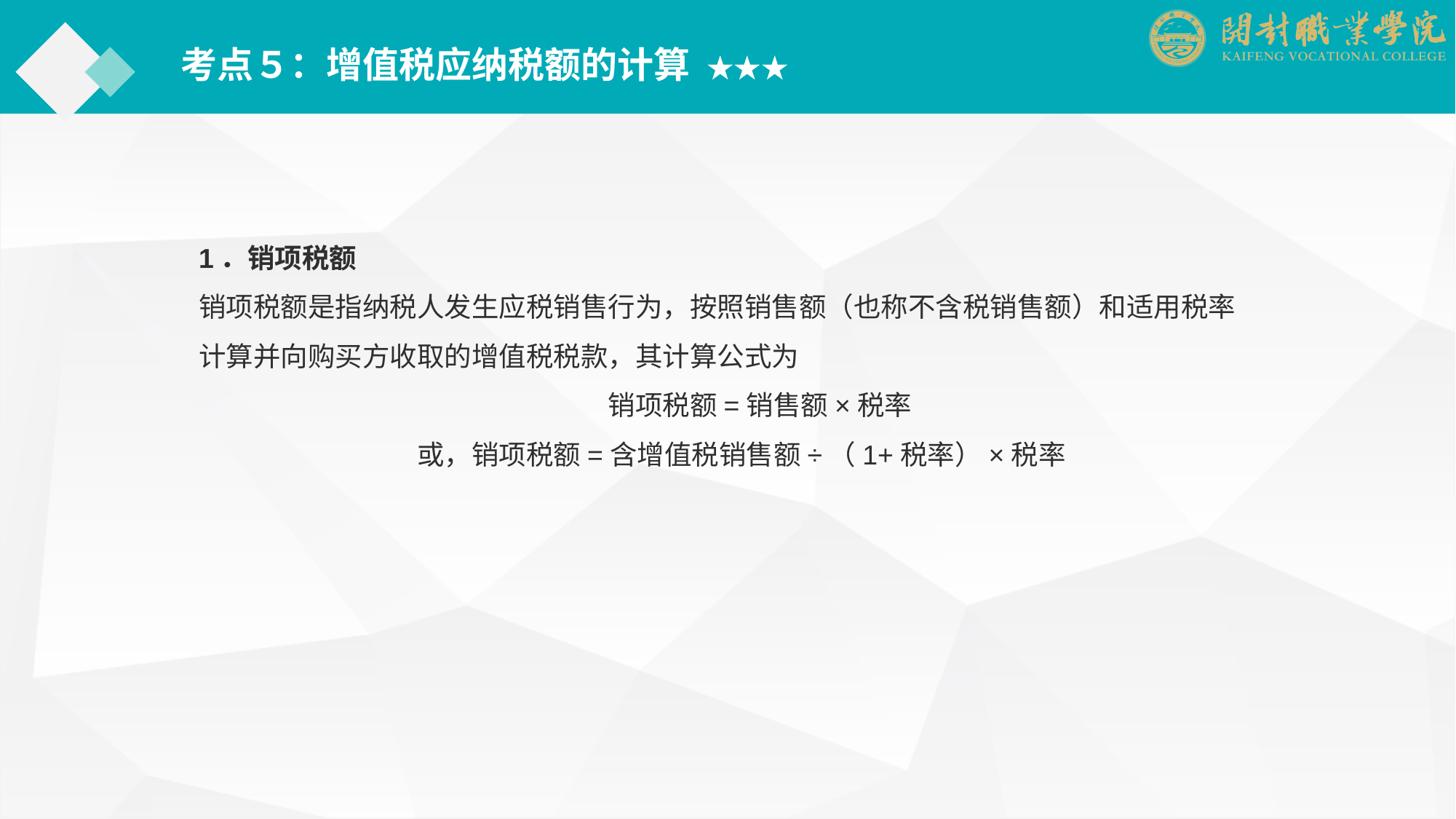

考点５：增值税应纳税额的计算  ★★★
1．销项税额
销项税额是指纳税人发生应税销售行为，按照销售额（也称不含税销售额）和适用税率计算并向购买方收取的增值税税款，其计算公式为
　　　　　　　　　　　　　　　销项税额=销售额×税率
　　　　　　　　或，销项税额=含增值税销售额÷（1+税率）×税率